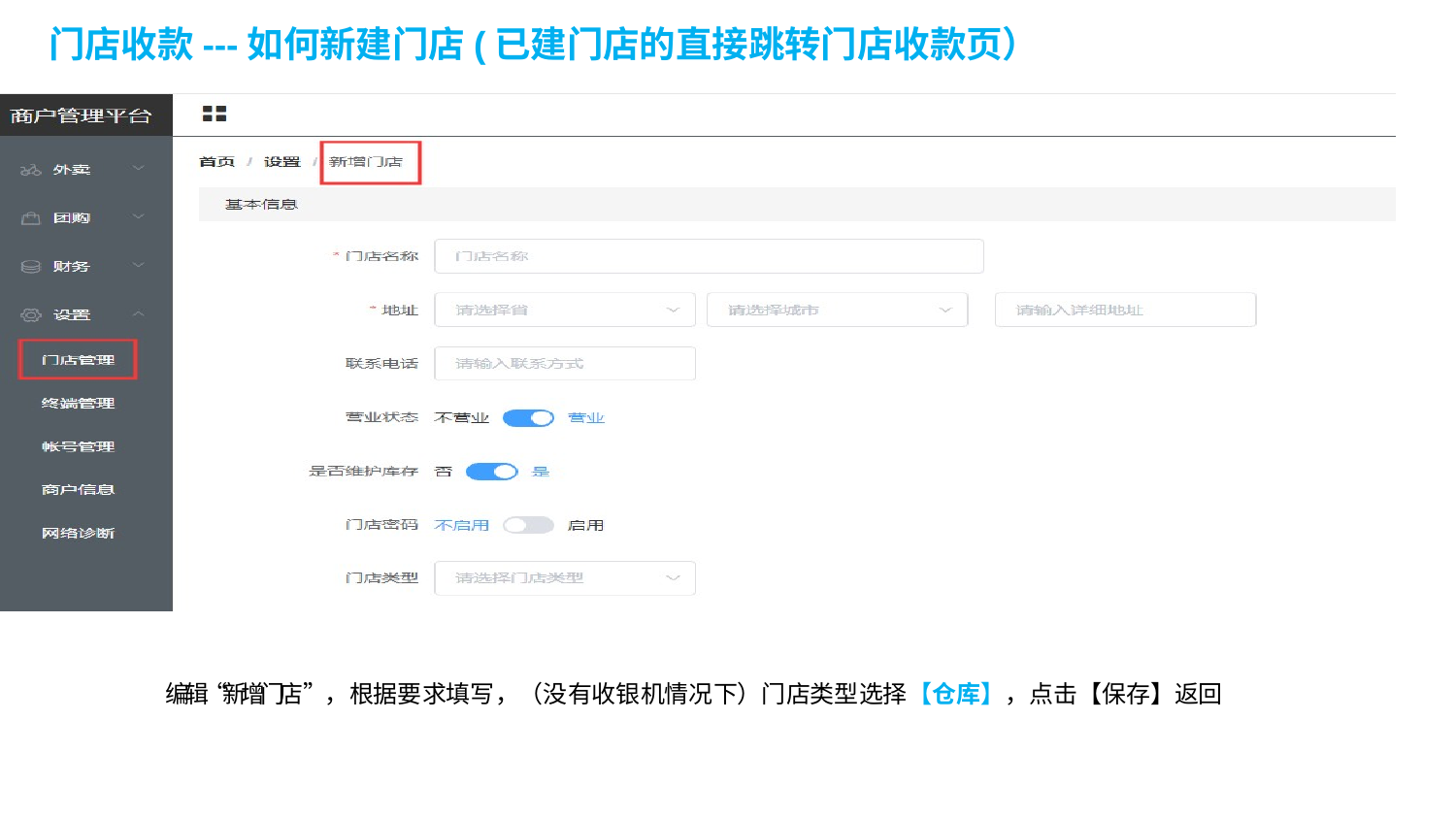

# 门店收款---如何新建门店(已建门店的直接跳转门店收款页）

编     辑“      新    增    门    店       ”，根据要求填写，（没有收银机情况下）门店类型选择【仓库】，点击【保存】返回